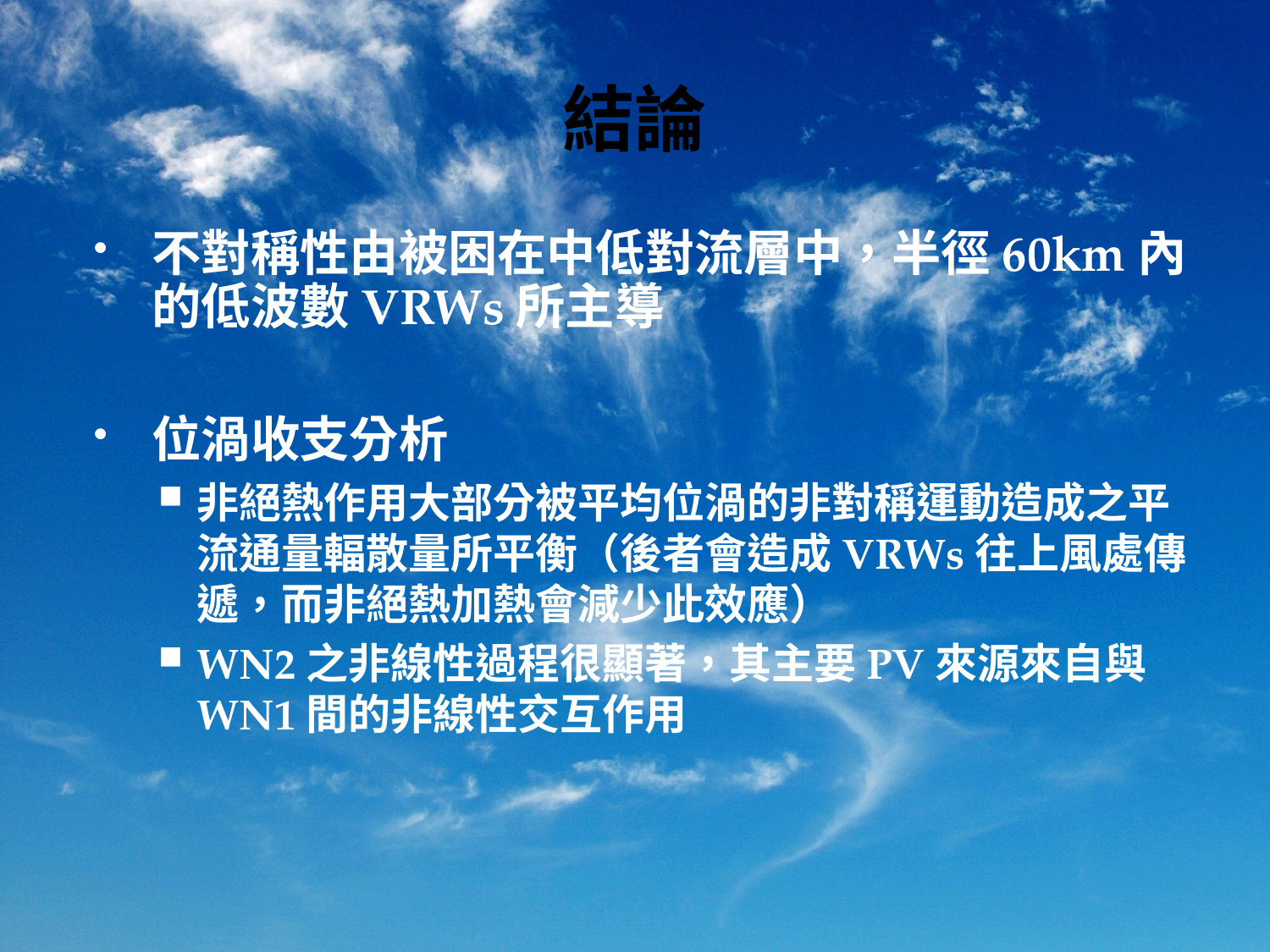

# 結論
不對稱性由被困在中低對流層中，半徑60km內的低波數VRWs所主導

位渦收支分析
非絕熱作用大部分被平均位渦的非對稱運動造成之平流通量輻散量所平衡（後者會造成VRWs往上風處傳遞，而非絕熱加熱會減少此效應）
WN2之非線性過程很顯著，其主要PV來源來自與WN1間的非線性交互作用